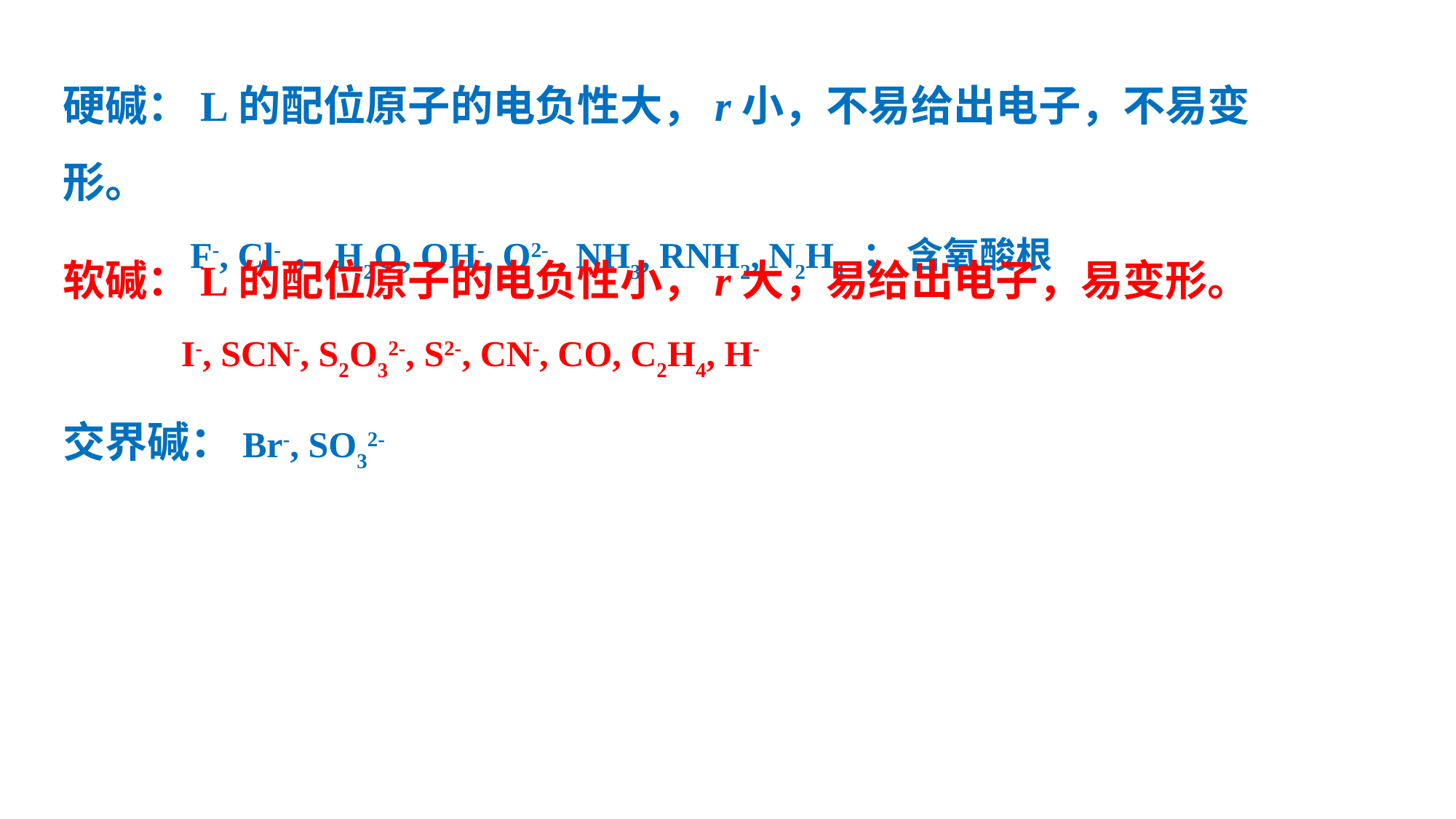

硬碱：L的配位原子的电负性大，r小，不易给出电子，不易变形。
              F-, Cl-，H2O, OH-, O2- , NH3, RNH2, N2H4 ； 含氧酸根
软碱：L的配位原子的电负性小，r大，易给出电子，易变形。
             I-, SCN-, S2O32-, S2-, CN-, CO, C2H4, H-
交界碱：Br-, SO32-